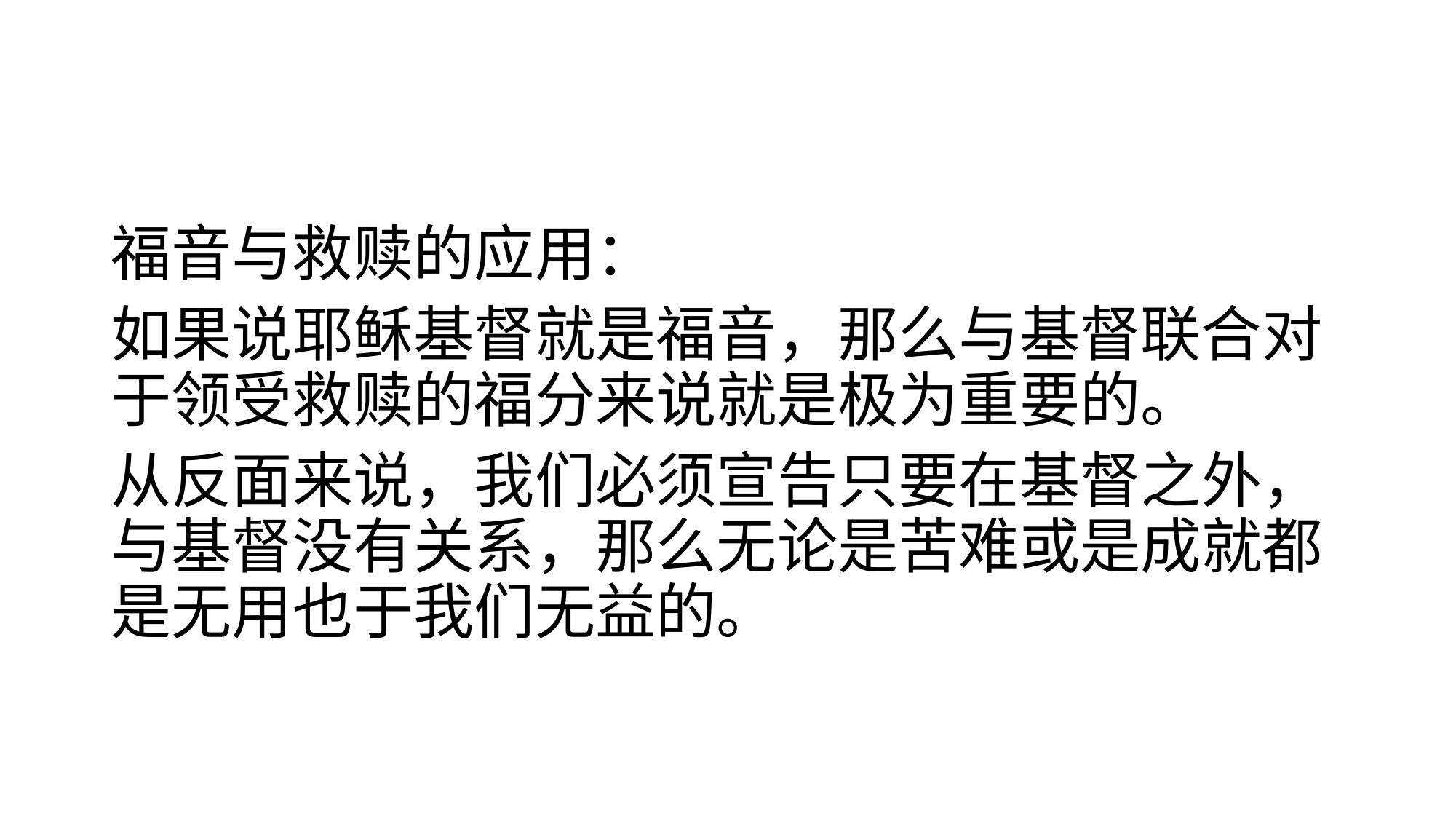

#
福音与救赎的应用：
如果说耶稣基督就是福音，那么与基督联合对于领受救赎的福分来说就是极为重要的。
从反面来说，我们必须宣告只要在基督之外，与基督没有关系，那么无论是苦难或是成就都是无用也于我们无益的。